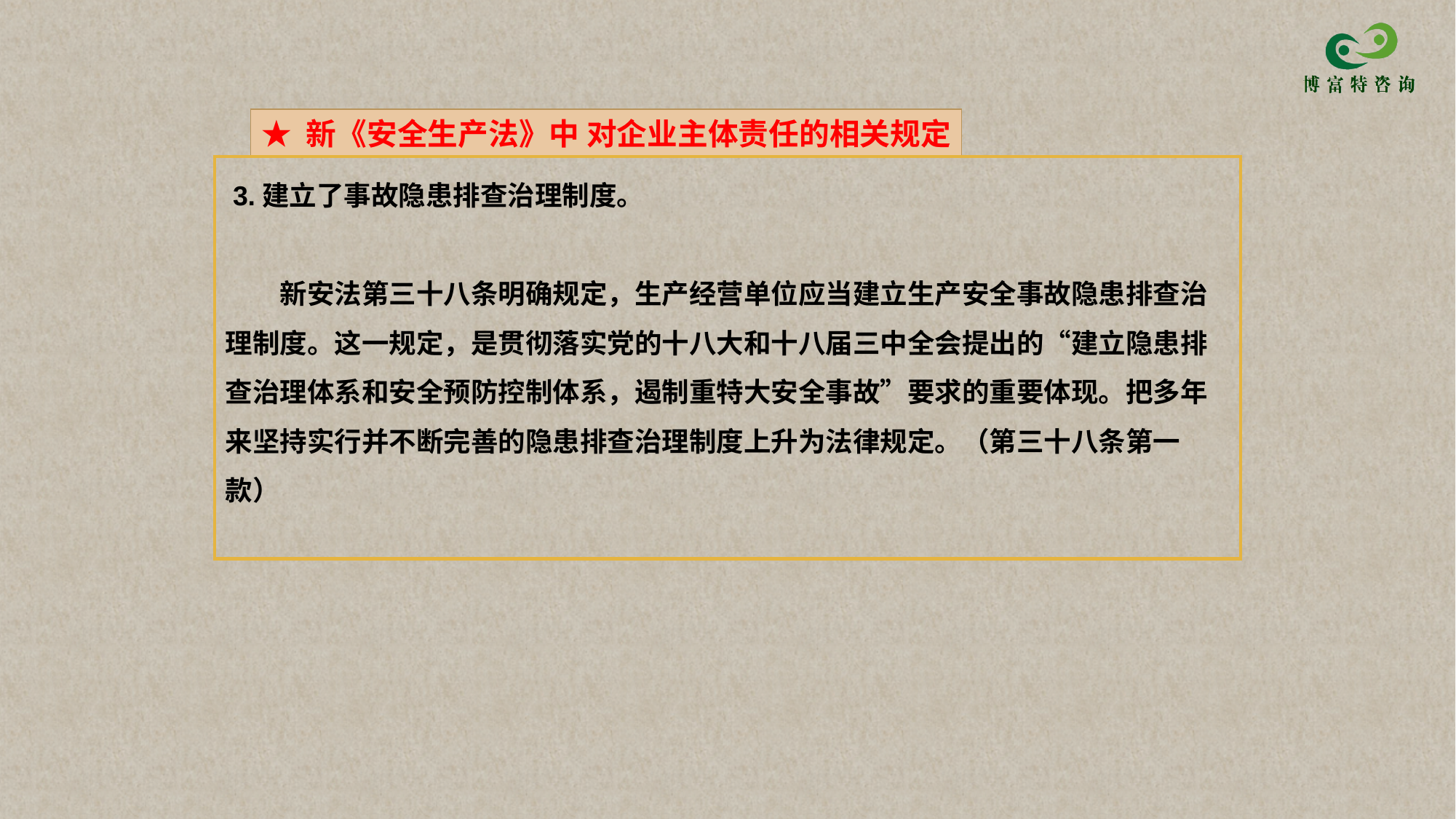

★ 新《安全生产法》中 对企业主体责任的相关规定
 3.建立了事故隐患排查治理制度。

　　新安法第三十八条明确规定，生产经营单位应当建立生产安全事故隐患排查治理制度。这一规定，是贯彻落实党的十八大和十八届三中全会提出的“建立隐患排查治理体系和安全预防控制体系，遏制重特大安全事故”要求的重要体现。把多年来坚持实行并不断完善的隐患排查治理制度上升为法律规定。（第三十八条第一款）